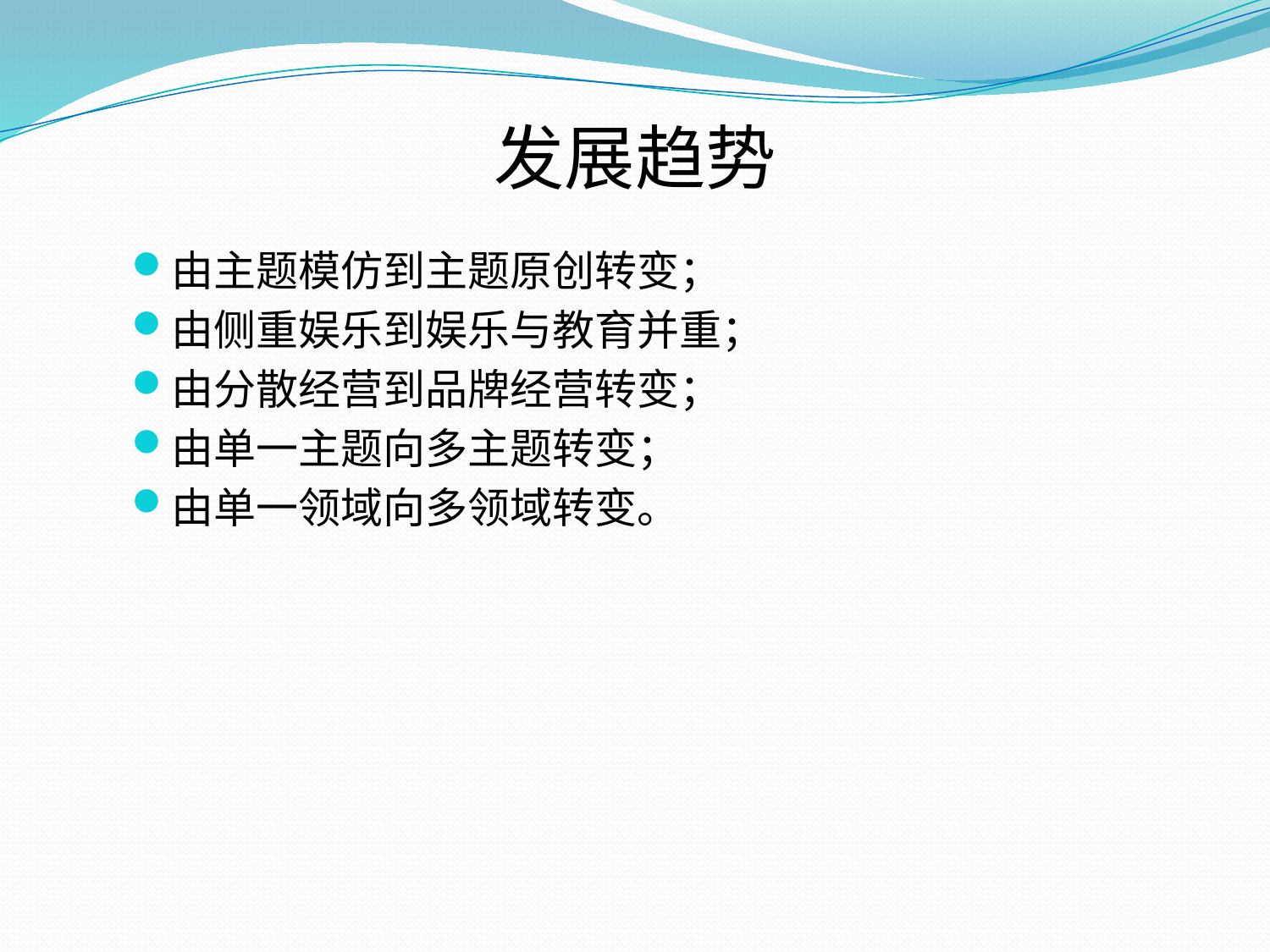

# 发展趋势
由主题模仿到主题原创转变；
由侧重娱乐到娱乐与教育并重；
由分散经营到品牌经营转变；
由单一主题向多主题转变；
由单一领域向多领域转变。